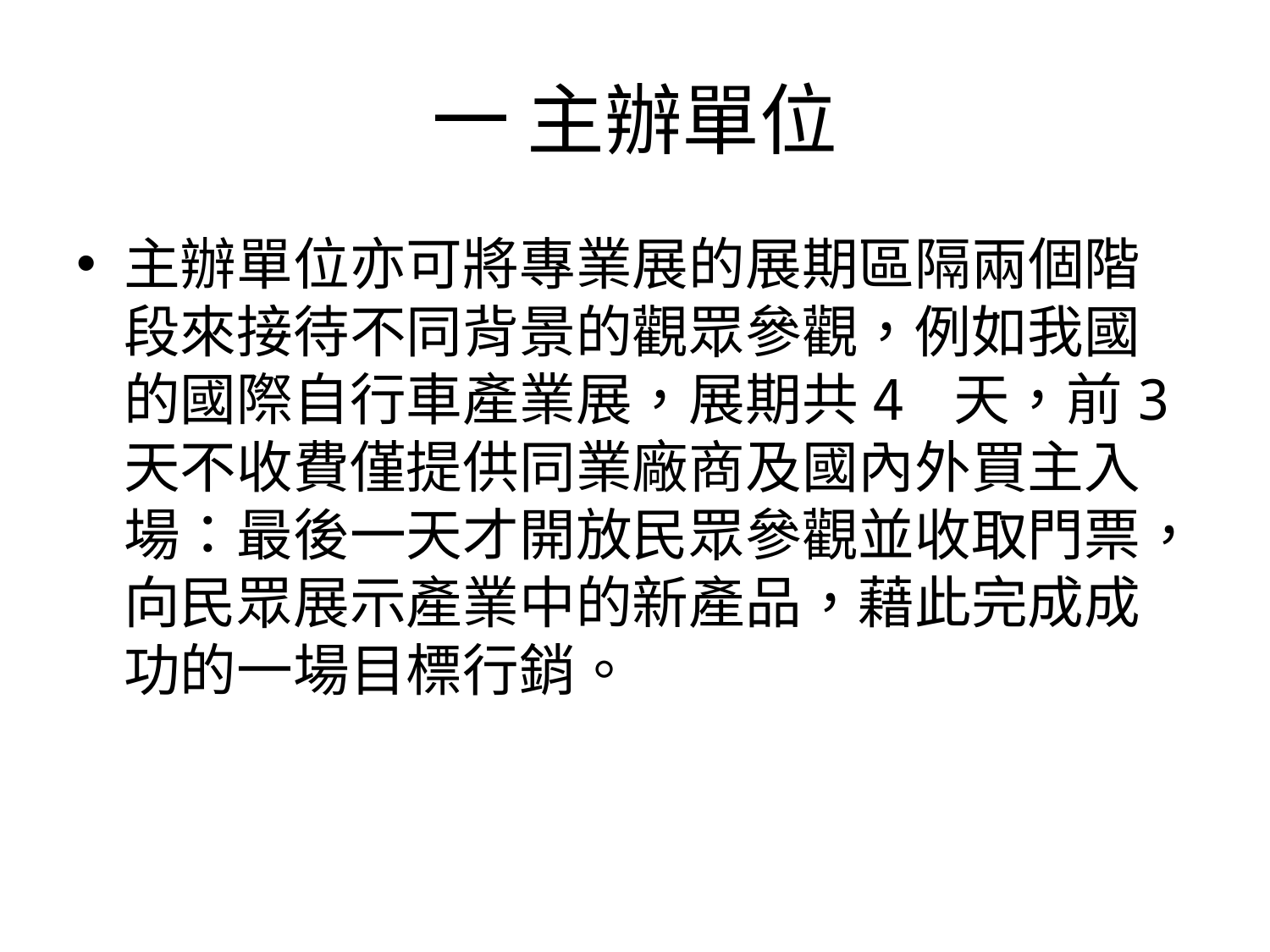

# 一 主辦單位
主辦單位亦可將專業展的展期區隔兩個階段來接待不同背景的觀眾參觀，例如我國的國際自行車產業展，展期共4 天，前3 天不收費僅提供同業廠商及國內外買主入場：最後一天才開放民眾參觀並收取門票，向民眾展示產業中的新產品，藉此完成成功的一場目標行銷。